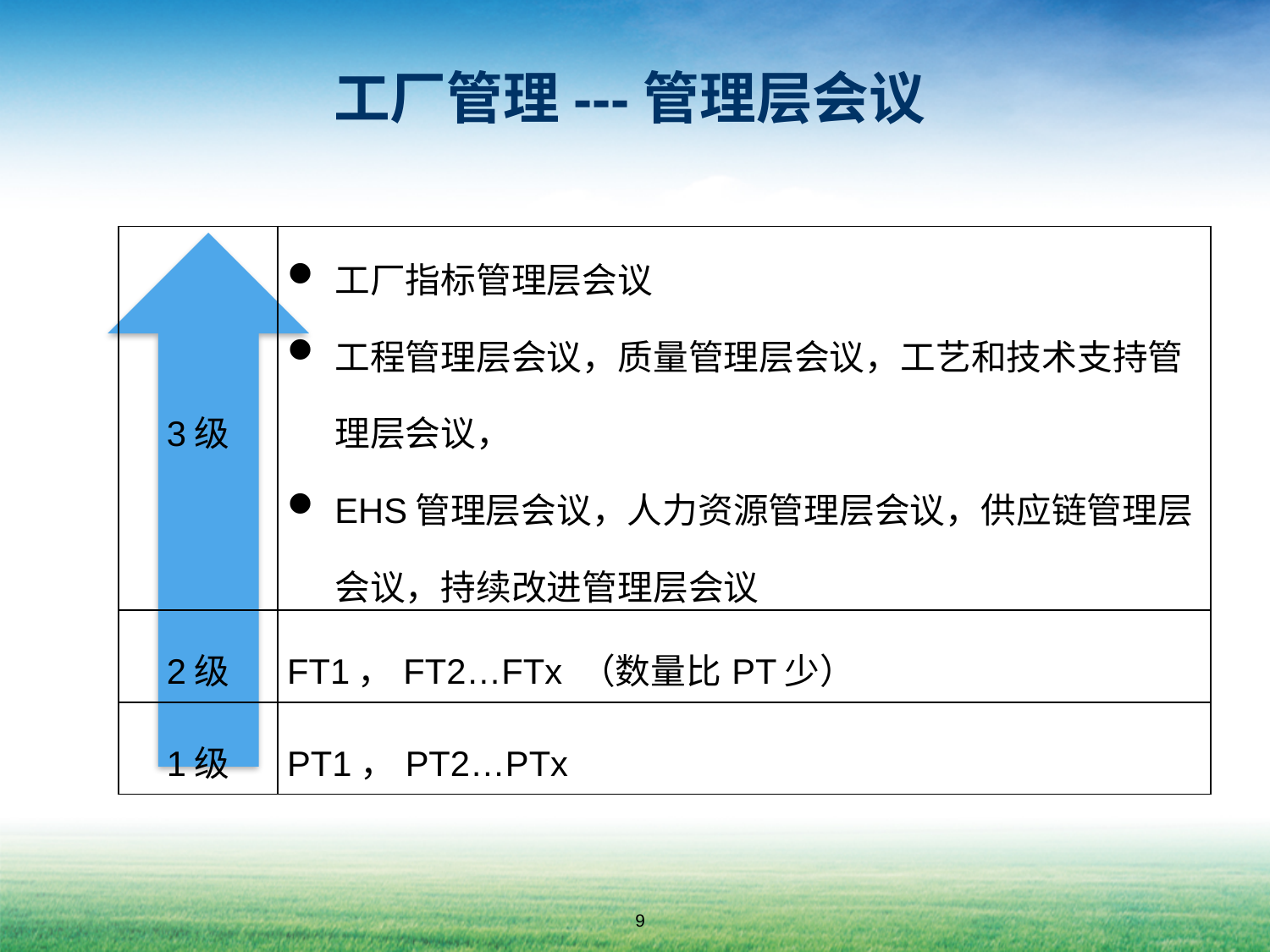

# 工厂管理---管理层会议
| 3级 | 工厂指标管理层会议 工程管理层会议，质量管理层会议，工艺和技术支持管理层会议， EHS管理层会议，人力资源管理层会议，供应链管理层会议，持续改进管理层会议 |
| --- | --- |
| 2级 | FT1，FT2…FTx （数量比PT少） |
| 1级 | PT1，PT2…PTx |

9